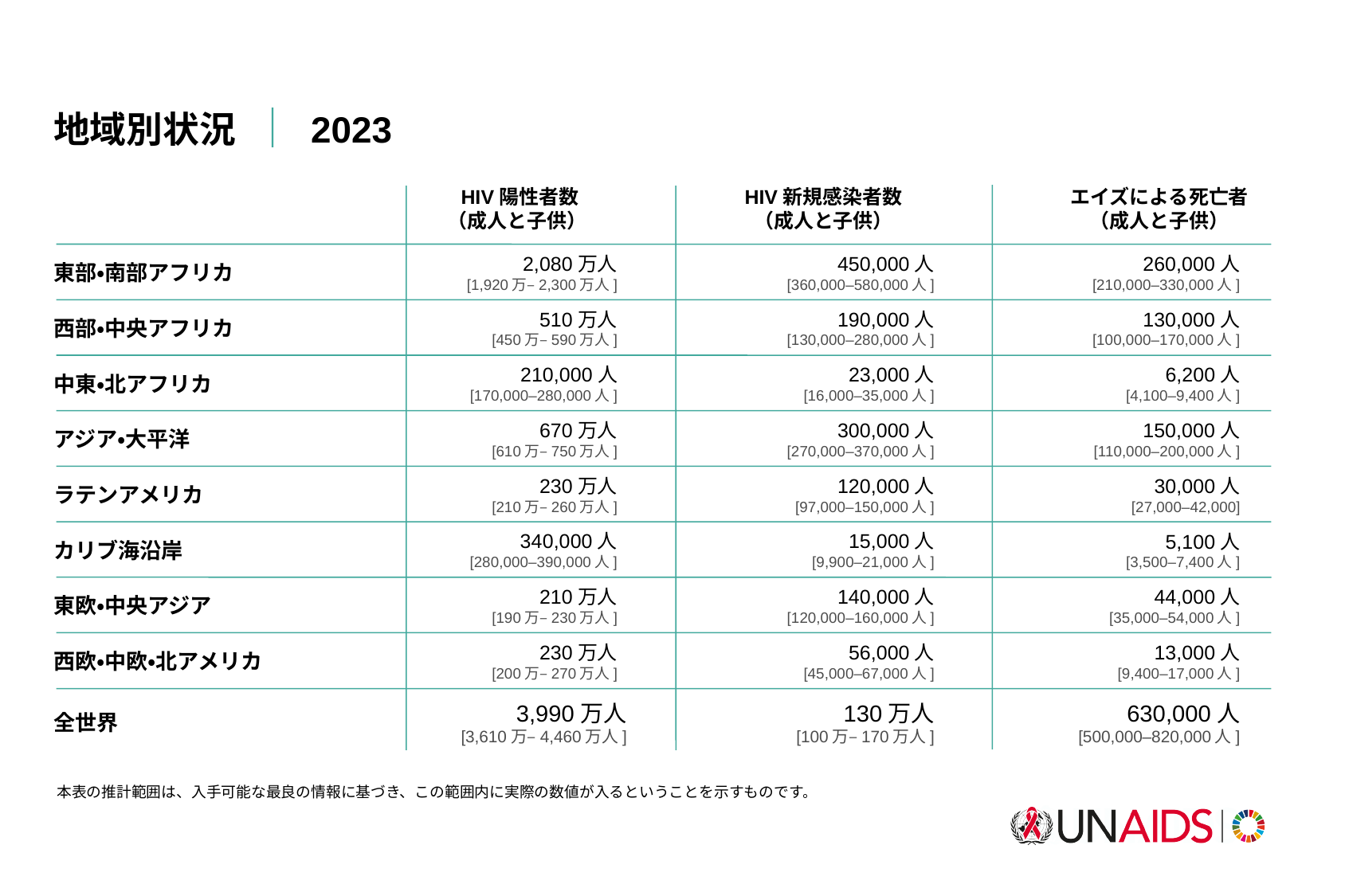

地域別状況  ｜ 2023
HIV陽性者数
（成人と子供）
エイズによる死亡者
（成人と子供）
HIV新規感染者数
（成人と子供）

東部・南部アフリカ
2,080万人
[1,920万–2,300万人]
450,000人
[360,000–580,000人]
260,000人
[210,000–330,000人]

西部・中央アフリカ
510万人
[450万–590万人]
190,000人
[130,000–280,000人]
130,000人
[100,000–170,000人]

中東・北アフリカ
210,000人
[170,000–280,000人]
23,000人
[16,000–35,000人]
6,200人
[4,100–9,400人]

アジア・大平洋
670万人
[610万–750万人]
300,000人
[270,000–370,000人]
150,000人
[110,000–200,000人]

ラテンアメリカ
230万人
[210万–260万人]
120,000人
[97,000–150,000人]
30,000人
[27,000–42,000]

カリブ海沿岸
340,000人
[280,000–390,000人]
15,000人
[9,900–21,000人]
5,100人
[3,500–7,400人]

東欧・中央アジア
210万人
[190万–230万人]
140,000人
[120,000–160,000人]
44,000人
[35,000–54,000人]

西欧・中欧・北アメリカ
230万人
[200万–270万人]
56,000人
[45,000–67,000人]
13,000人
[9,400–17,000人]

全世界
3,990万人
[3,610万–4,460万人]
130万人
[100万–170万人]
630,000人
[500,000–820,000人]
本表の推計範囲は、入手可能な最良の情報に基づき、この範囲内に実際の数値が入るということを示すものです。